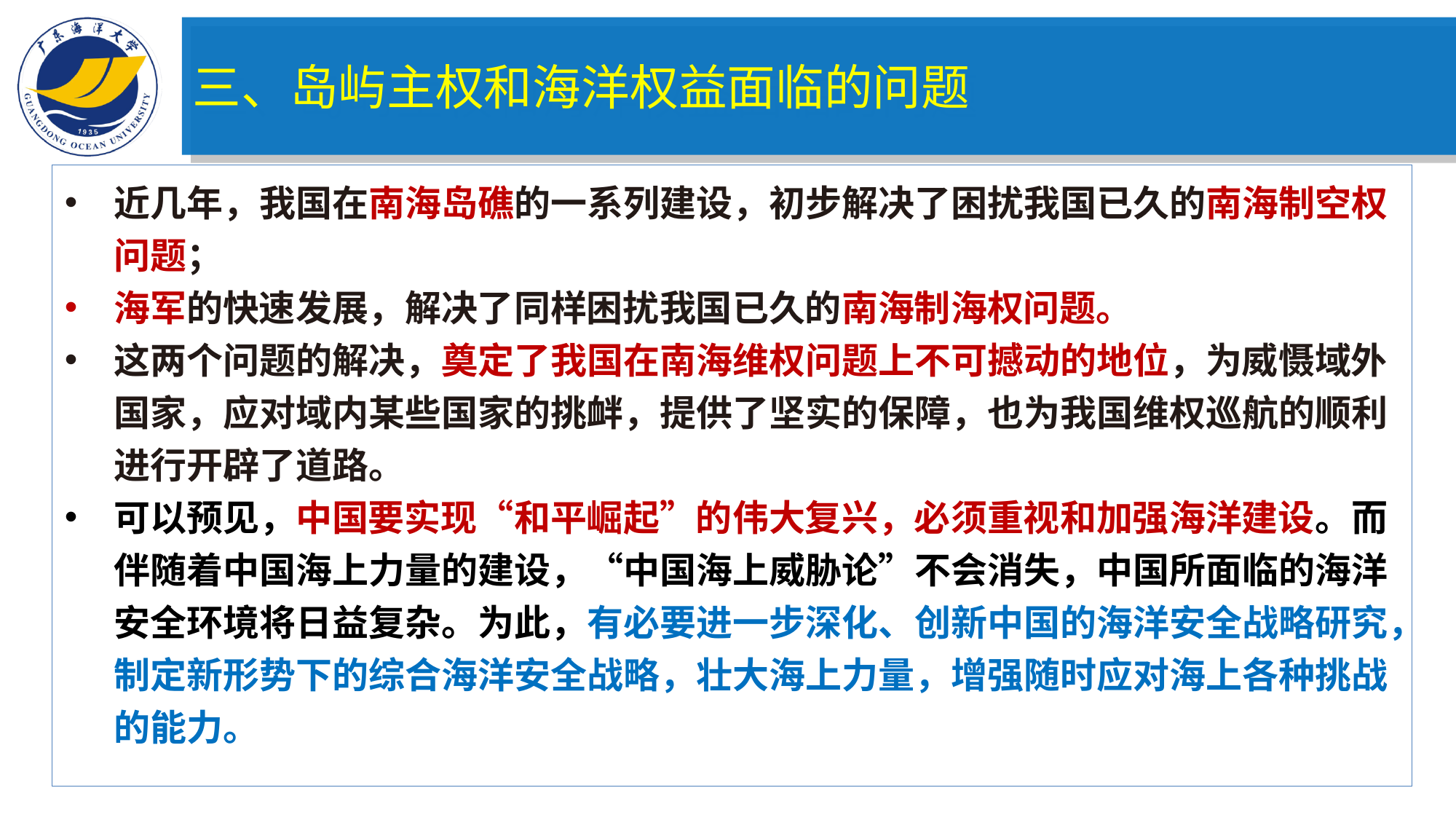

三、岛屿主权和海洋权益面临的问题
近几年，我国在南海岛礁的一系列建设，初步解决了困扰我国已久的南海制空权问题；
海军的快速发展，解决了同样困扰我国已久的南海制海权问题。
这两个问题的解决，奠定了我国在南海维权问题上不可撼动的地位，为威慑域外国家，应对域内某些国家的挑衅，提供了坚实的保障，也为我国维权巡航的顺利进行开辟了道路。
可以预见，中国要实现“和平崛起”的伟大复兴，必须重视和加强海洋建设。而伴随着中国海上力量的建设，“中国海上威胁论”不会消失，中国所面临的海洋安全环境将日益复杂。为此，有必要进一步深化、创新中国的海洋安全战略研究，制定新形势下的综合海洋安全战略，壮大海上力量，增强随时应对海上各种挑战的能力。